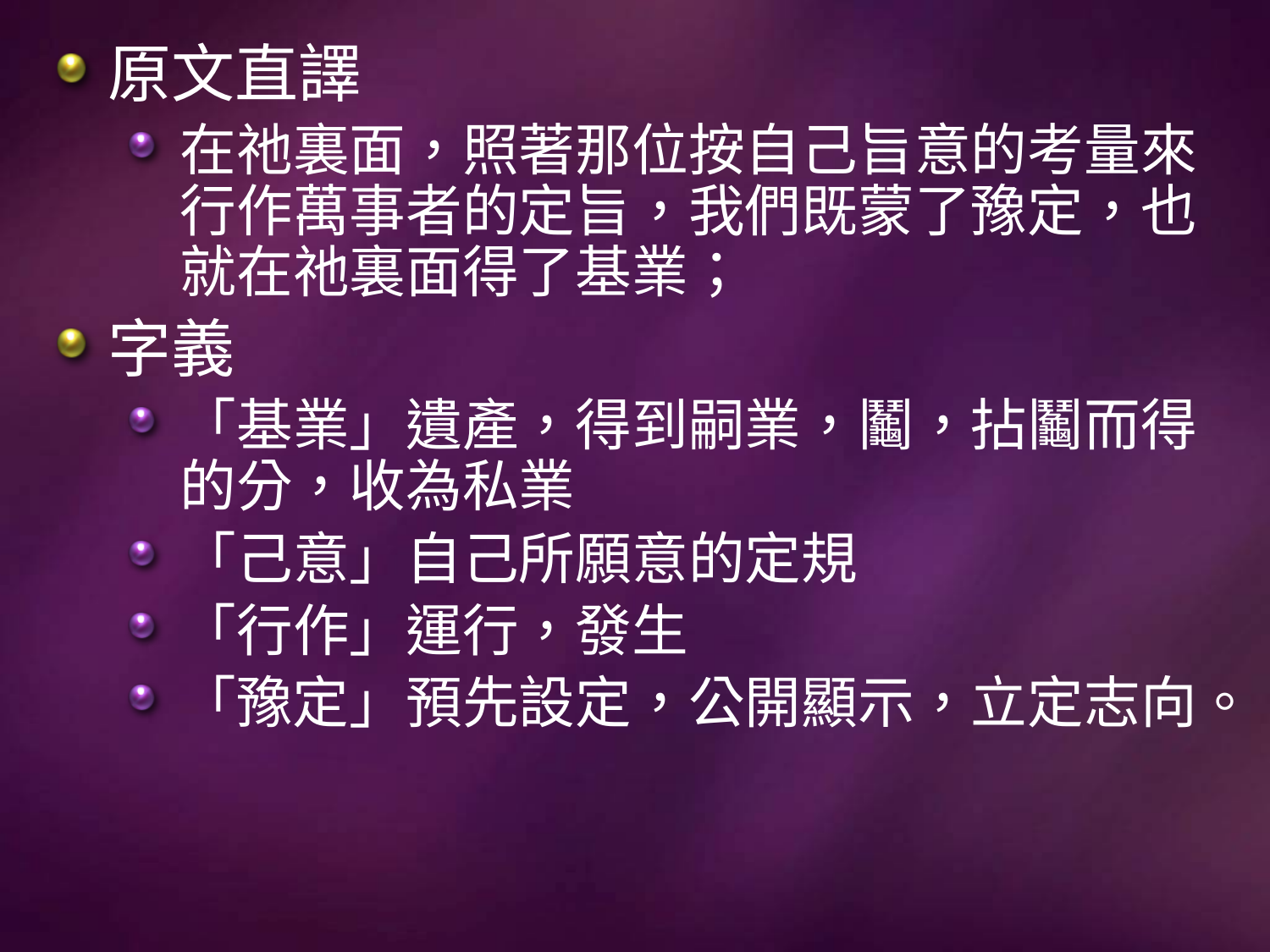

原文直譯
在祂裏面，照著那位按自己旨意的考量來行作萬事者的定旨，我們既蒙了豫定，也就在祂裏面得了基業；
字義
「基業」遺產，得到嗣業，鬮，拈鬮而得的分，收為私業
「己意」自己所願意的定規
「行作」運行，發生
「豫定」預先設定，公開顯示，立定志向。